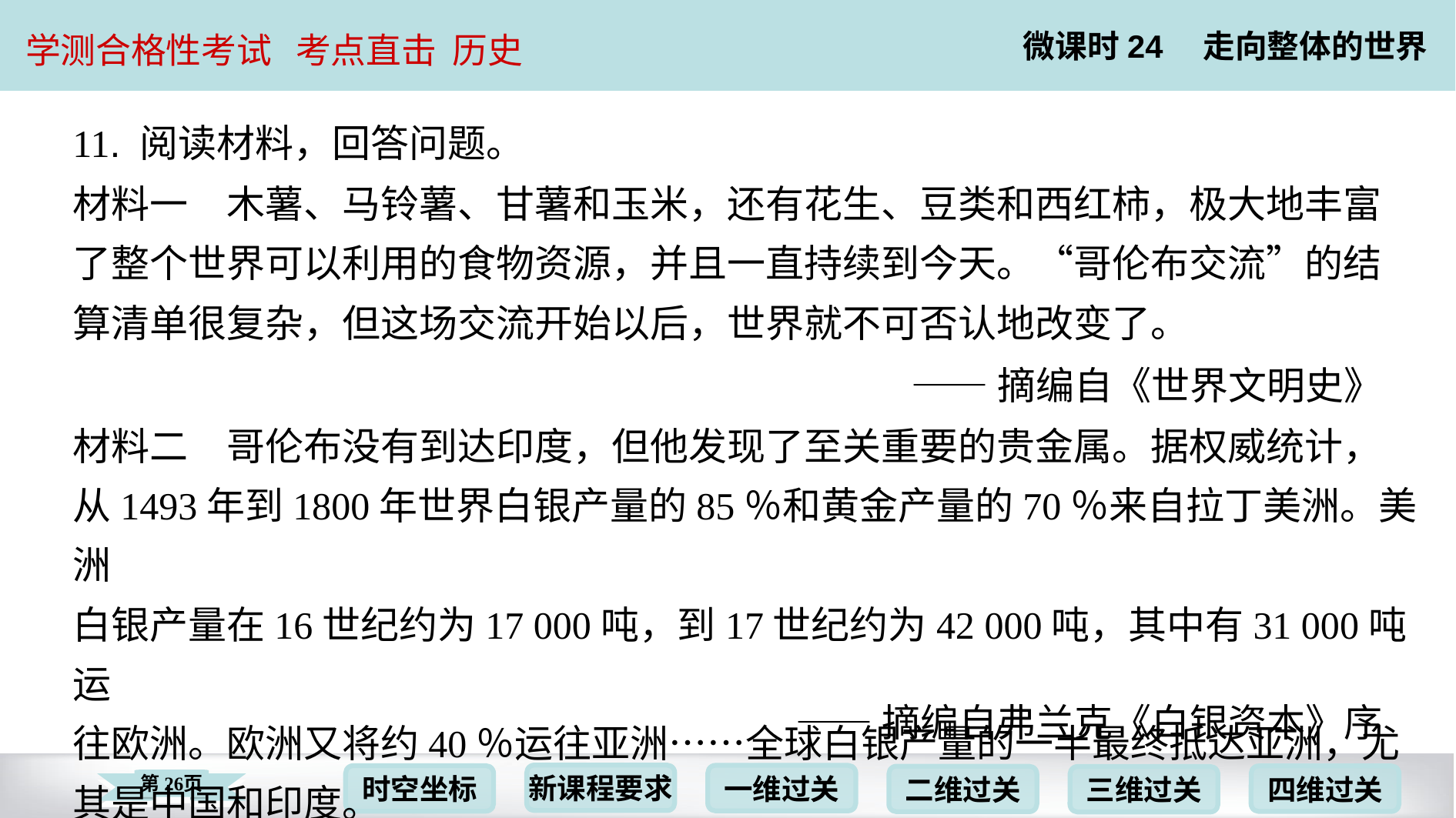

11. 阅读材料，回答问题。
材料一　木薯、马铃薯、甘薯和玉米，还有花生、豆类和西红柿，极大地丰富
了整个世界可以利用的食物资源，并且一直持续到今天。“哥伦布交流”的结
算清单很复杂，但这场交流开始以后，世界就不可否认地改变了。
——摘编自《世界文明史》
材料二　哥伦布没有到达印度，但他发现了至关重要的贵金属。据权威统计，
从1493年到1800年世界白银产量的85％和黄金产量的70％来自拉丁美洲。美洲
白银产量在16世纪约为17 000吨，到17世纪约为42 000吨，其中有31 000吨运
往欧洲。欧洲又将约40％运往亚洲……全球白银产量的一半最终抵达亚洲，尤
其是中国和印度。
——摘编自弗兰克《白银资本》序